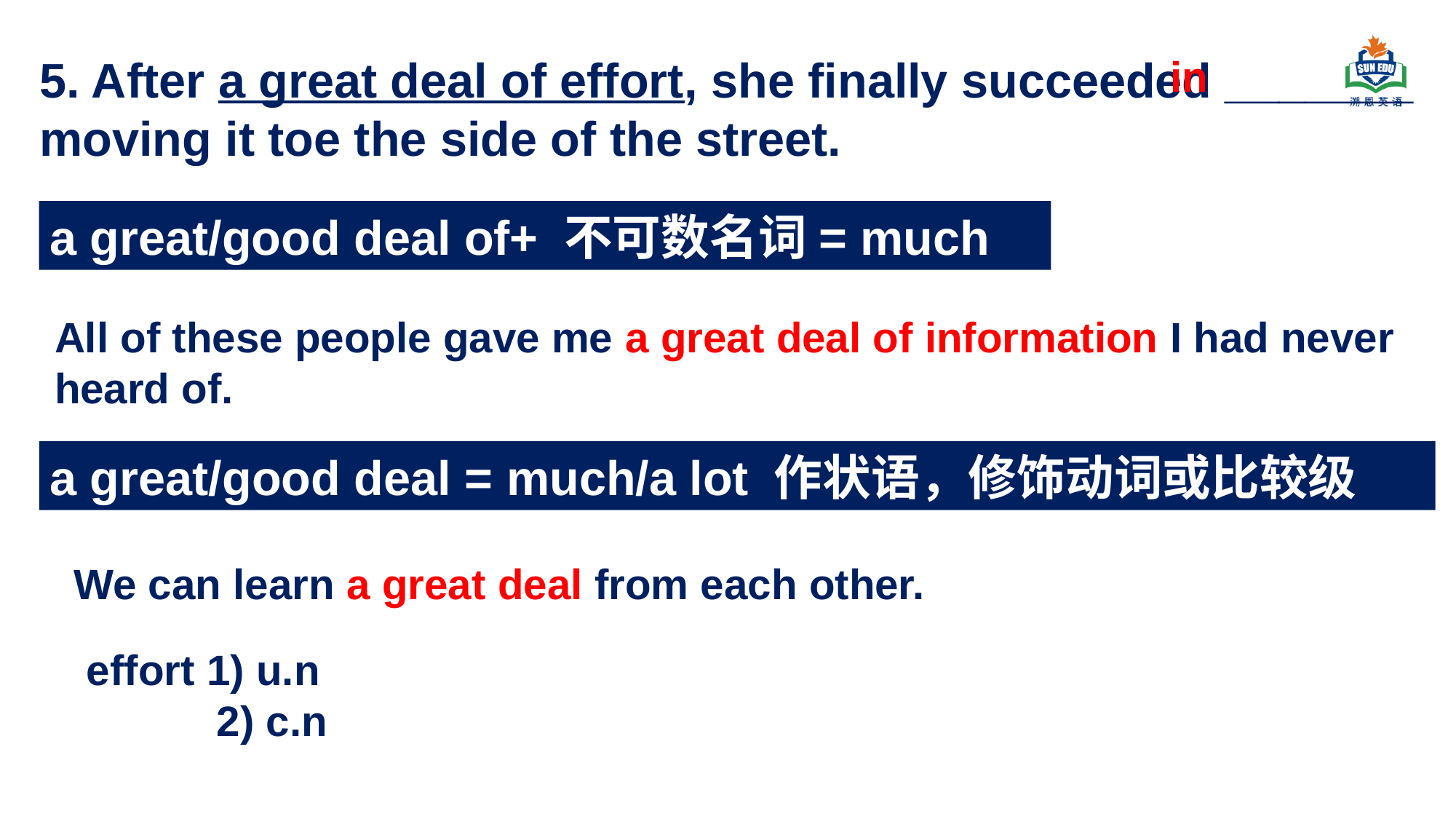

5. After a great deal of effort, she finally succeeded _______ moving it toe the side of the street.
in
a great/good deal of+ 不可数名词= much
All of these people gave me a great deal of information I had never heard of.
a great/good deal = much/a lot 作状语，修饰动词或比较级
 We can learn a great deal from each other.
 effort 1) u.n
            2) c.n